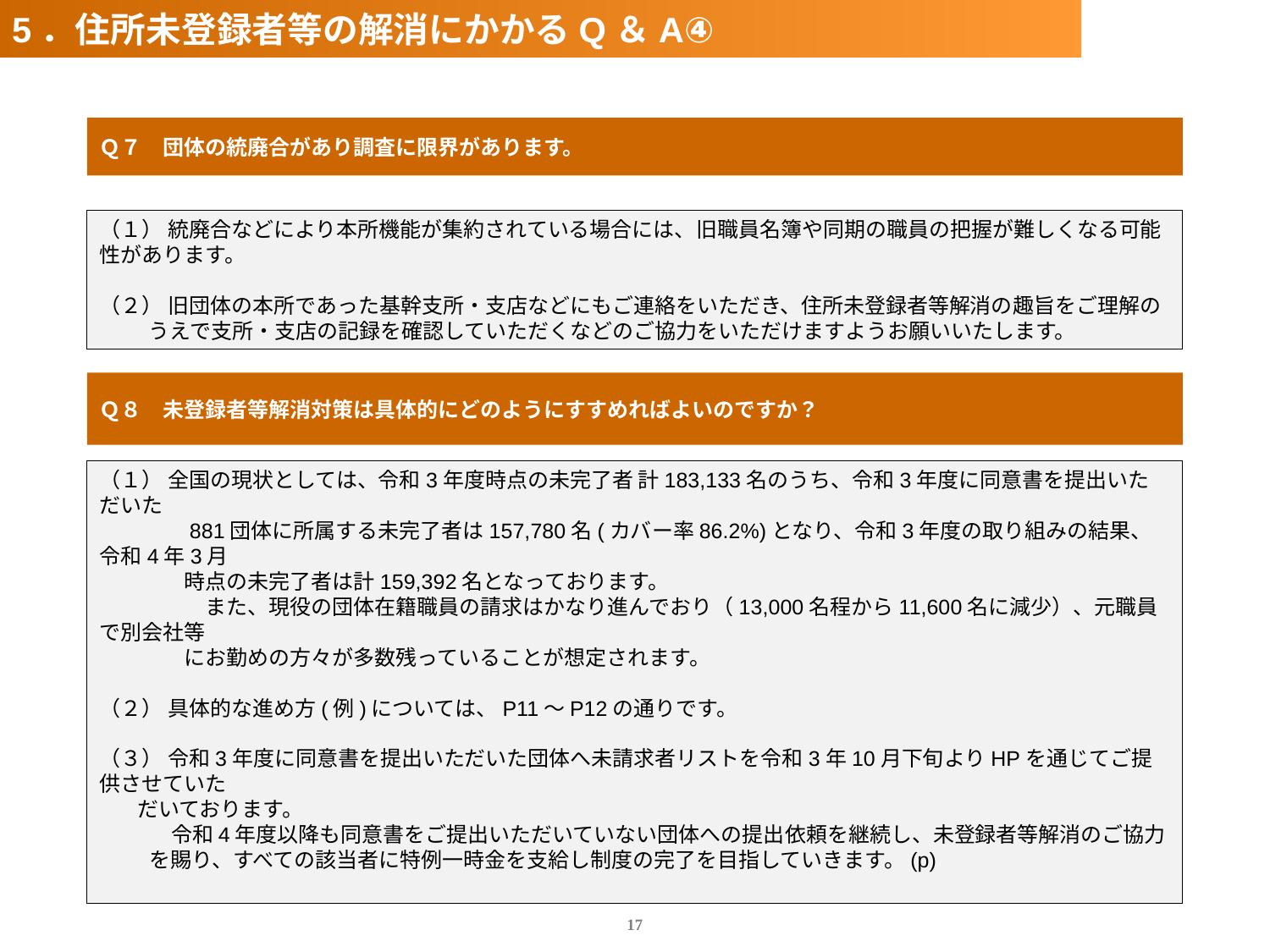

5．住所未登録者等の解消にかかるQ＆A④
Ｑ７　団体の統廃合があり調査に限界があります。
（１） 統廃合などにより本所機能が集約されている場合には、旧職員名簿や同期の職員の把握が難しくなる可能性があります。

（２） 旧団体の本所であった基幹支所・支店などにもご連絡をいただき、住所未登録者等解消の趣旨をご理解のうえで支所・支店の記録を確認していただくなどのご協力をいただけますようお願いいたします。
Ｑ８　未登録者等解消対策は具体的にどのようにすすめればよいのですか？
（１） 全国の現状としては、令和3年度時点の未完了者 計183,133名のうち、令和3年度に同意書を提出いただいた
　　　　881団体に所属する未完了者は157,780名(カバー率86.2%)となり、令和3年度の取り組みの結果、令和4年3月
　　　　時点の未完了者は計159,392名となっております。
　　　　　また、現役の団体在籍職員の請求はかなり進んでおり（13,000名程から11,600名に減少）、元職員で別会社等
　　　　にお勤めの方々が多数残っていることが想定されます。

（２） 具体的な進め方(例)については、P11～P12の通りです。

（３） 令和3年度に同意書を提出いただいた団体へ未請求者リストを令和3年10月下旬よりHPを通じてご提供させていた
       だいております。
 令和4年度以降も同意書をご提出いただいていない団体への提出依頼を継続し、未登録者等解消のご協力を賜り、すべての該当者に特例一時金を支給し制度の完了を目指していきます。(p)

17